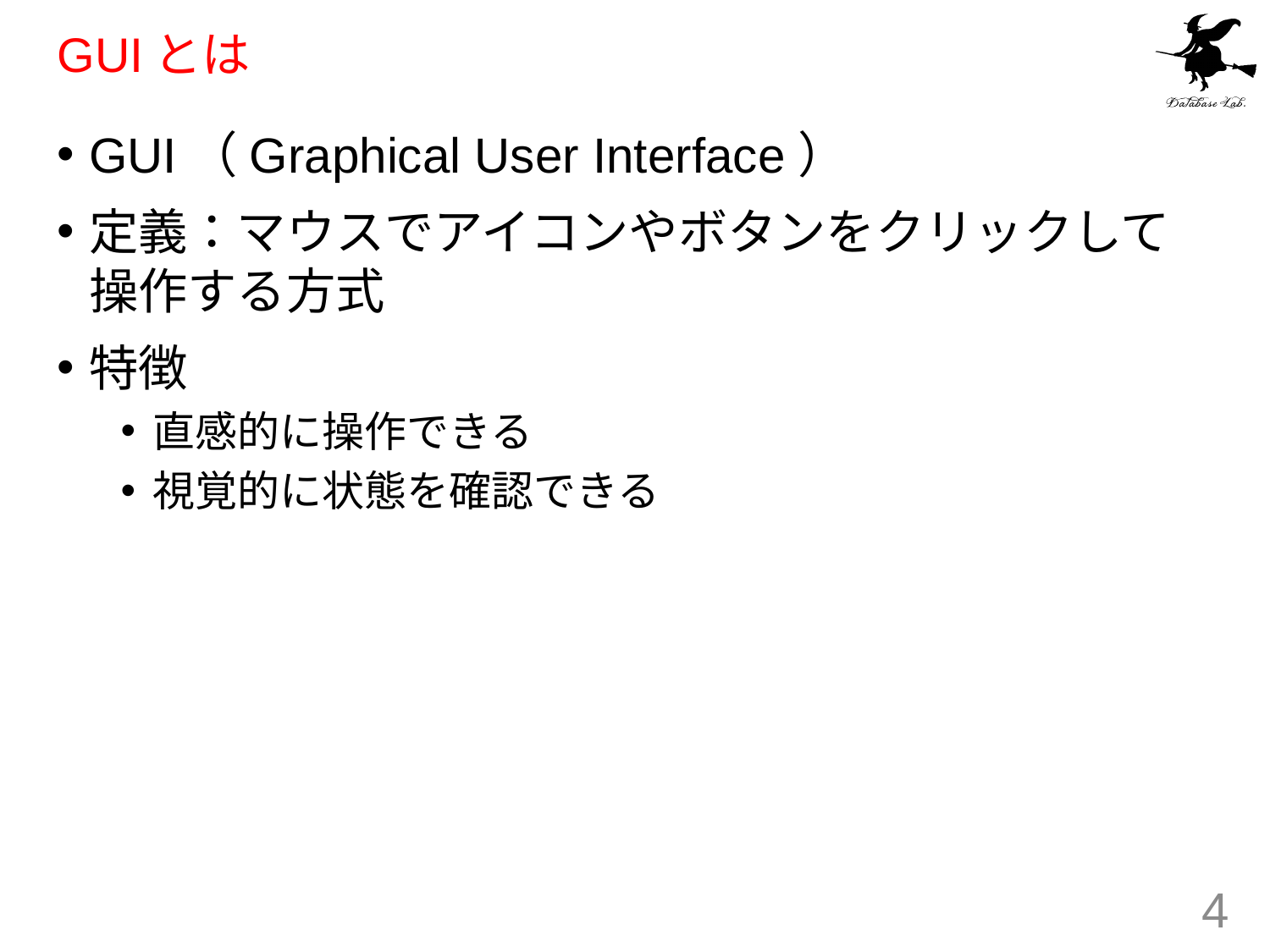

# GUIとは
GUI（Graphical User Interface）
定義：マウスでアイコンやボタンをクリックして操作する方式
特徴
直感的に操作できる
視覚的に状態を確認できる

4